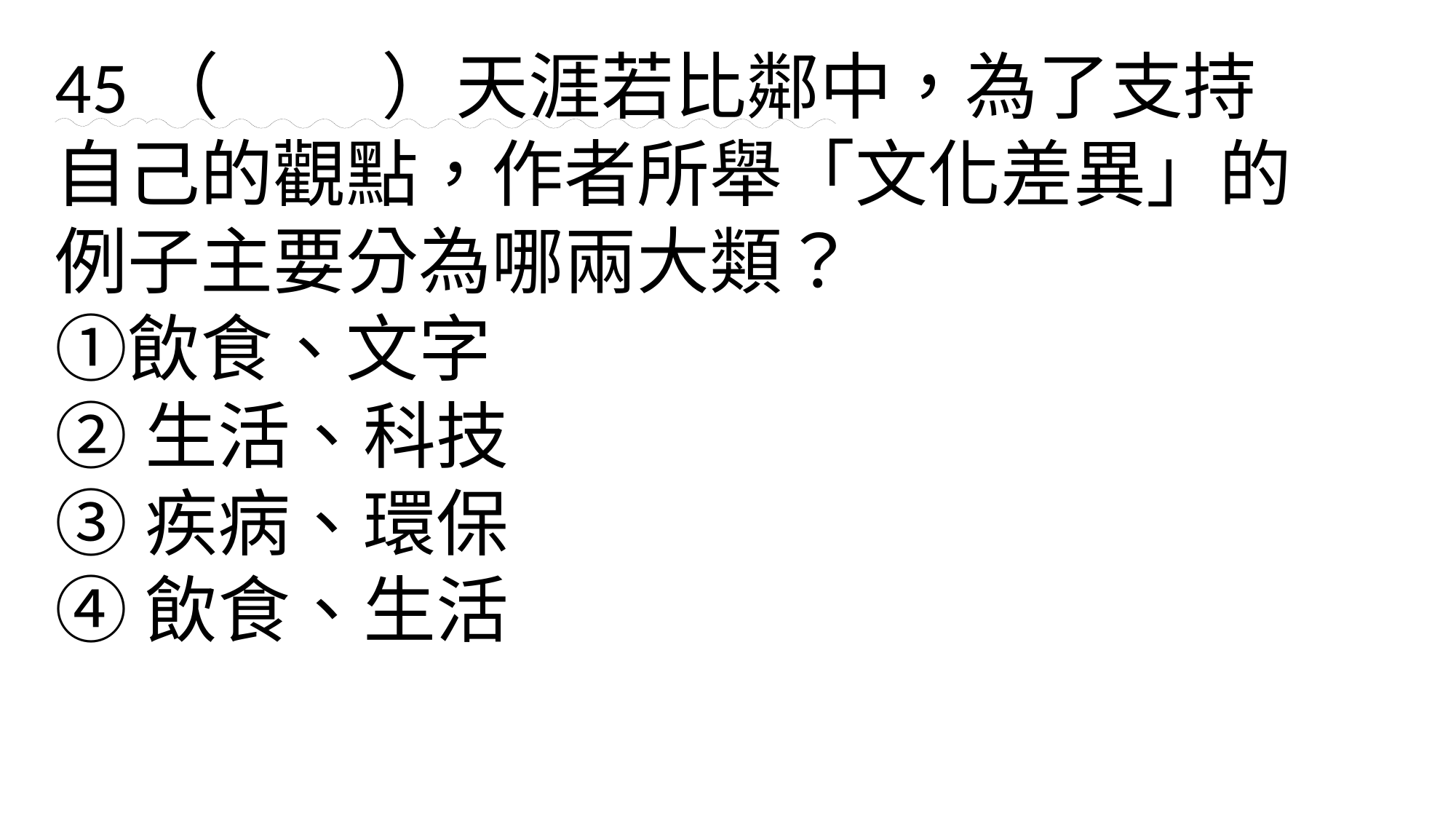

45（          ）天涯若比鄰中，為了支持自己的觀點，作者所舉「文化差異」的例子主要分為哪兩大類？　
①飲食、文字
②生活、科技
③疾病、環保
④飲食、生活